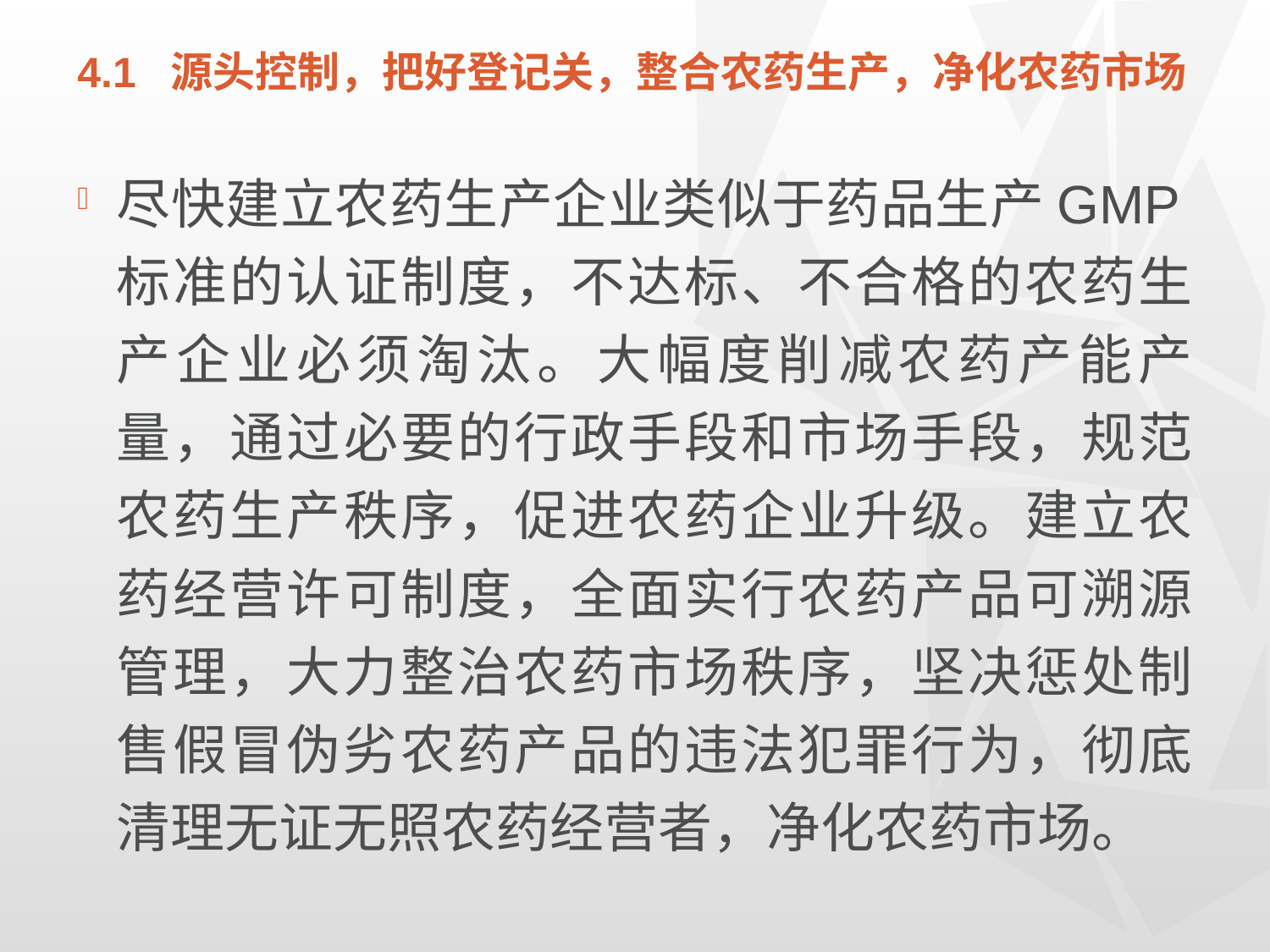

# 4.1  源头控制，把好登记关，整合农药生产，净化农药市场
尽快建立农药生产企业类似于药品生产GMP标准的认证制度，不达标、不合格的农药生产企业必须淘汰。大幅度削减农药产能产量，通过必要的行政手段和市场手段，规范农药生产秩序，促进农药企业升级。建立农药经营许可制度，全面实行农药产品可溯源管理，大力整治农药市场秩序，坚决惩处制售假冒伪劣农药产品的违法犯罪行为，彻底清理无证无照农药经营者，净化农药市场。